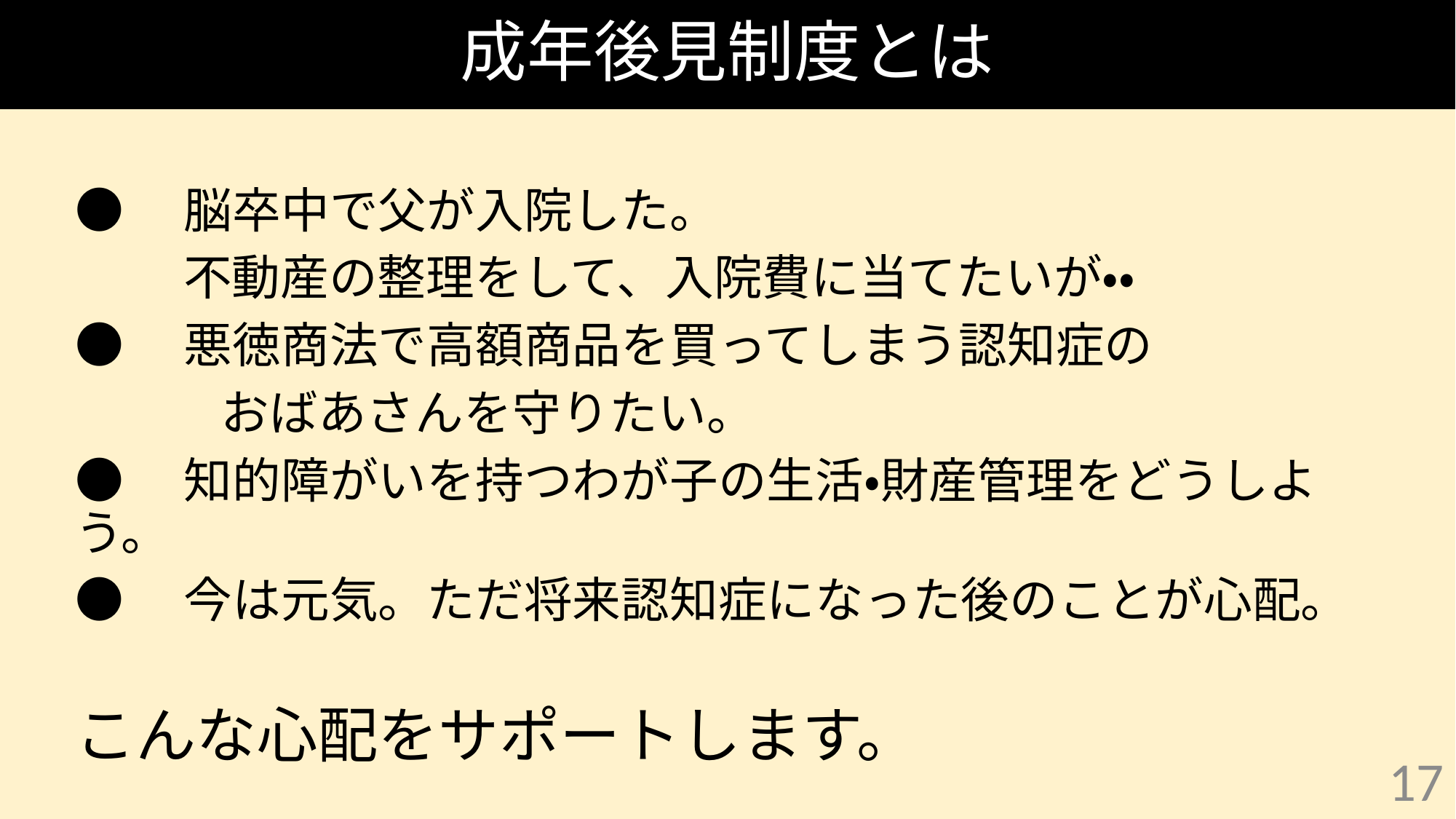

# 成年後見制度とは
●　脳卒中で父が入院した。
　　 不動産の整理をして、入院費に当てたいが・・
●　悪徳商法で高額商品を買ってしまう認知症の
　　　おばあさんを守りたい。
●　知的障がいを持つわが子の生活・財産管理をどうしよう。
●　今は元気。ただ将来認知症になった後のことが心配。

こんな心配をサポートします。
17